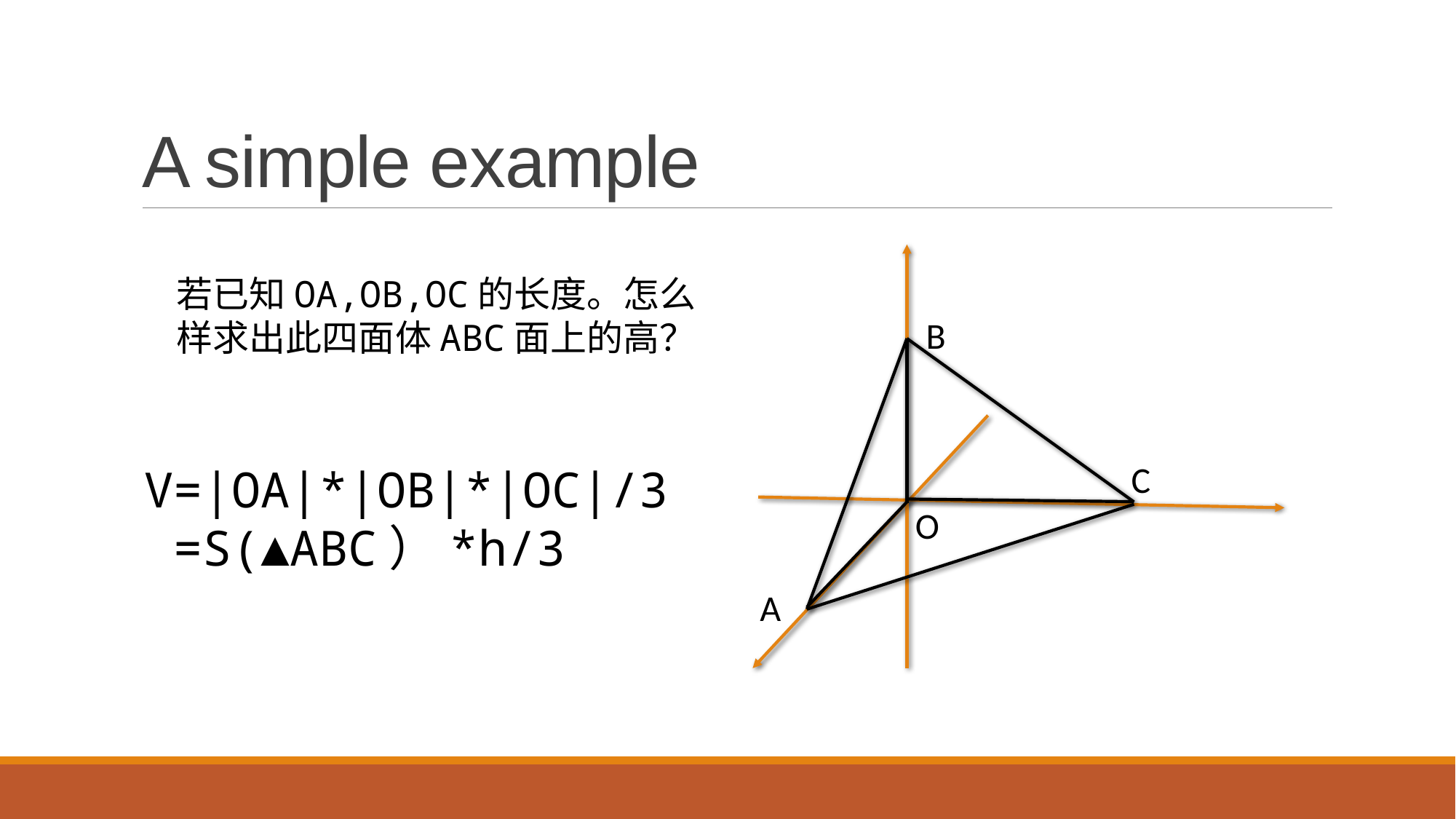

# A simple example
若已知OA,OB,OC的长度。怎么样求出此四面体ABC面上的高？
B
C
V=|OA|*|OB|*|OC|/3
 =S(▲ABC）*h/3
O
A